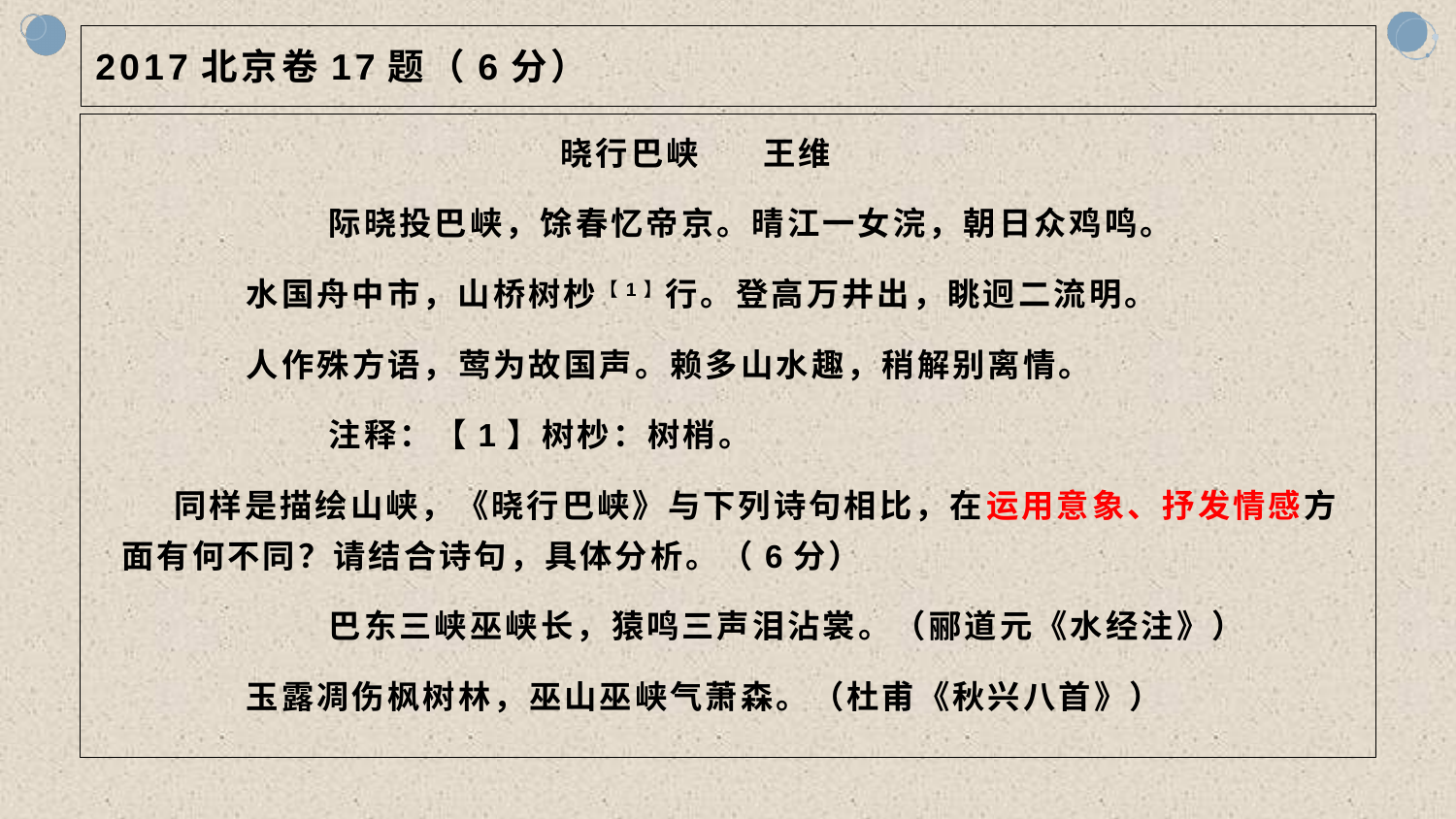

# 2017北京卷17题（6分）
                                                       晓行巴峡      王维
                      际晓投巴峡，馀春忆帝京。晴江一女浣，朝日众鸡鸣。
              水国舟中市，山桥树杪【1】行。登高万井出，眺迥二流明。
              人作殊方语，莺为故国声。赖多山水趣，稍解别离情。
                      注释：【1】树杪：树梢。
       同样是描绘山峡，《晓行巴峡》与下列诗句相比，在运用意象、抒发情感方面有何不同？请结合诗句，具体分析。（6分）
                      巴东三峡巫峡长，猿鸣三声泪沾裳。（郦道元《水经注》）
              玉露凋伤枫树林，巫山巫峡气萧森。（杜甫《秋兴八首》）